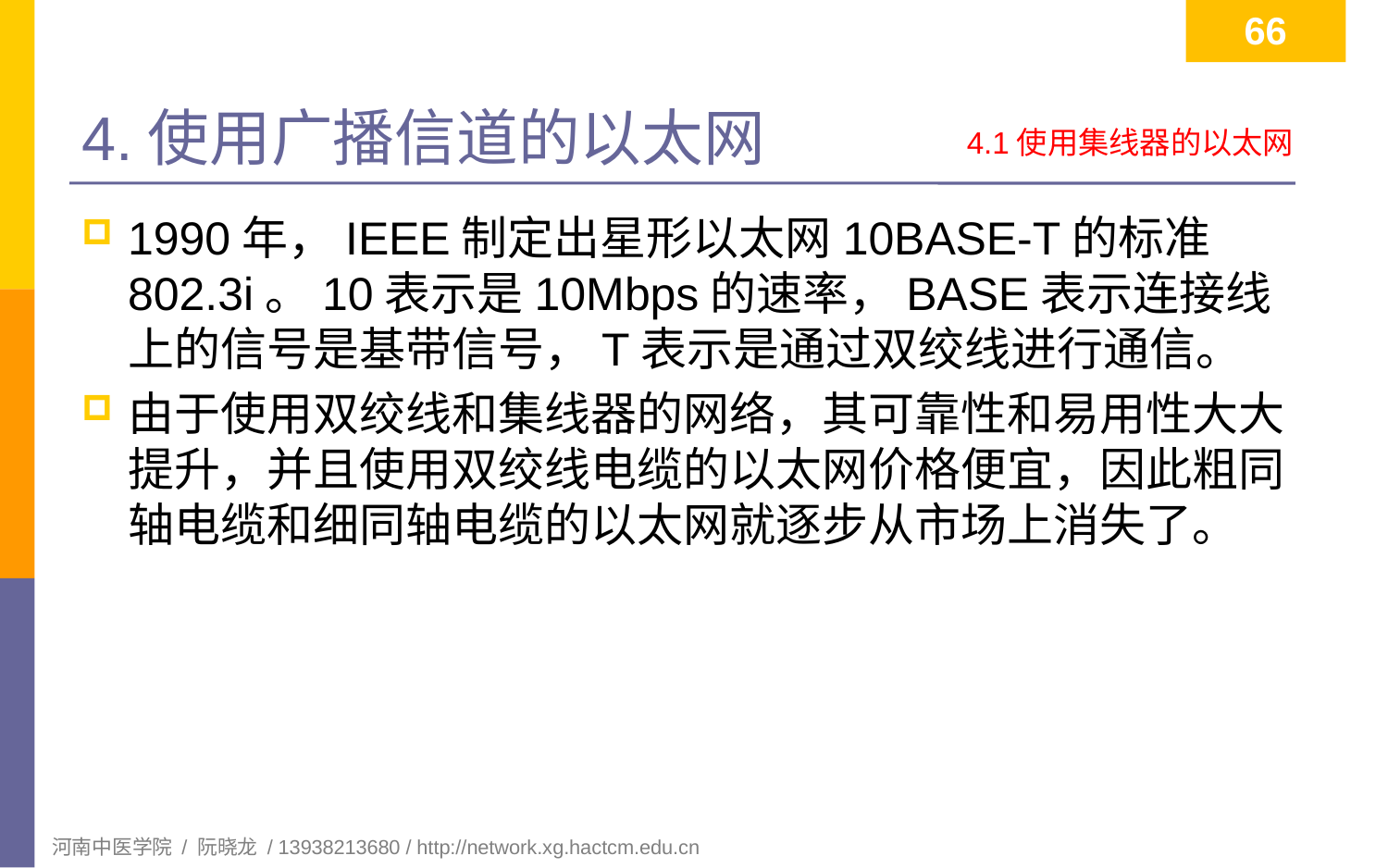

66
# 4.使用广播信道的以太网
4.1使用集线器的以太网
1990年，IEEE制定出星形以太网10BASE-T的标准802.3i。10表示是10Mbps的速率，BASE表示连接线上的信号是基带信号，T表示是通过双绞线进行通信。
由于使用双绞线和集线器的网络，其可靠性和易用性大大提升，并且使用双绞线电缆的以太网价格便宜，因此粗同轴电缆和细同轴电缆的以太网就逐步从市场上消失了。